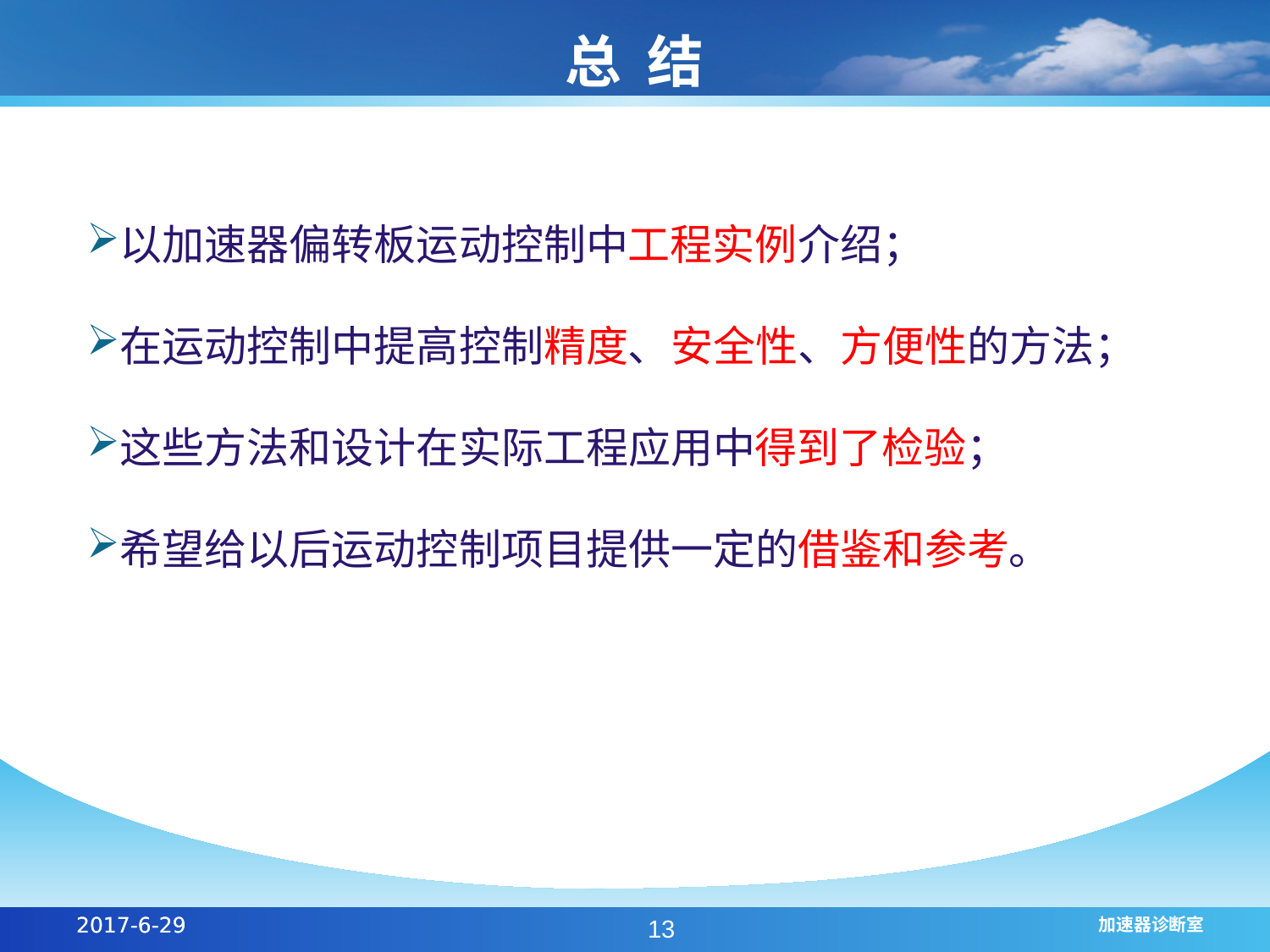

# 总  结

以加速器偏转板运动控制中工程实例介绍；

在运动控制中提高控制精度、安全性、方便性的方法；

这些方法和设计在实际工程应用中得到了检验；

希望给以后运动控制项目提供一定的借鉴和参考。
2017-6-29
2017-6-29
13
加速器诊断室